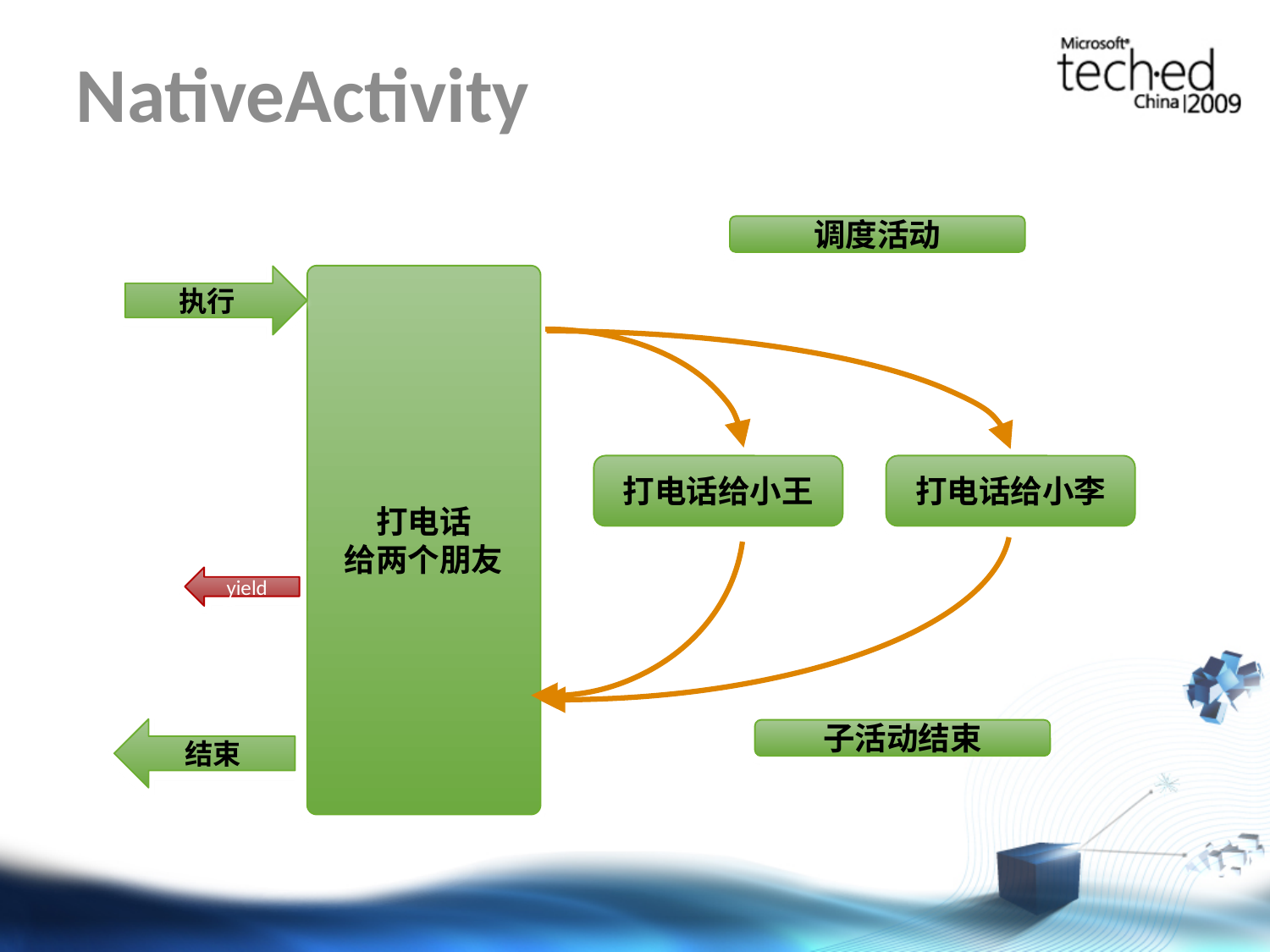

# NativeActivity
调度活动
打电话
给两个朋友
执行

打电话给小王
打电话给小李
yield
结束
子活动结束